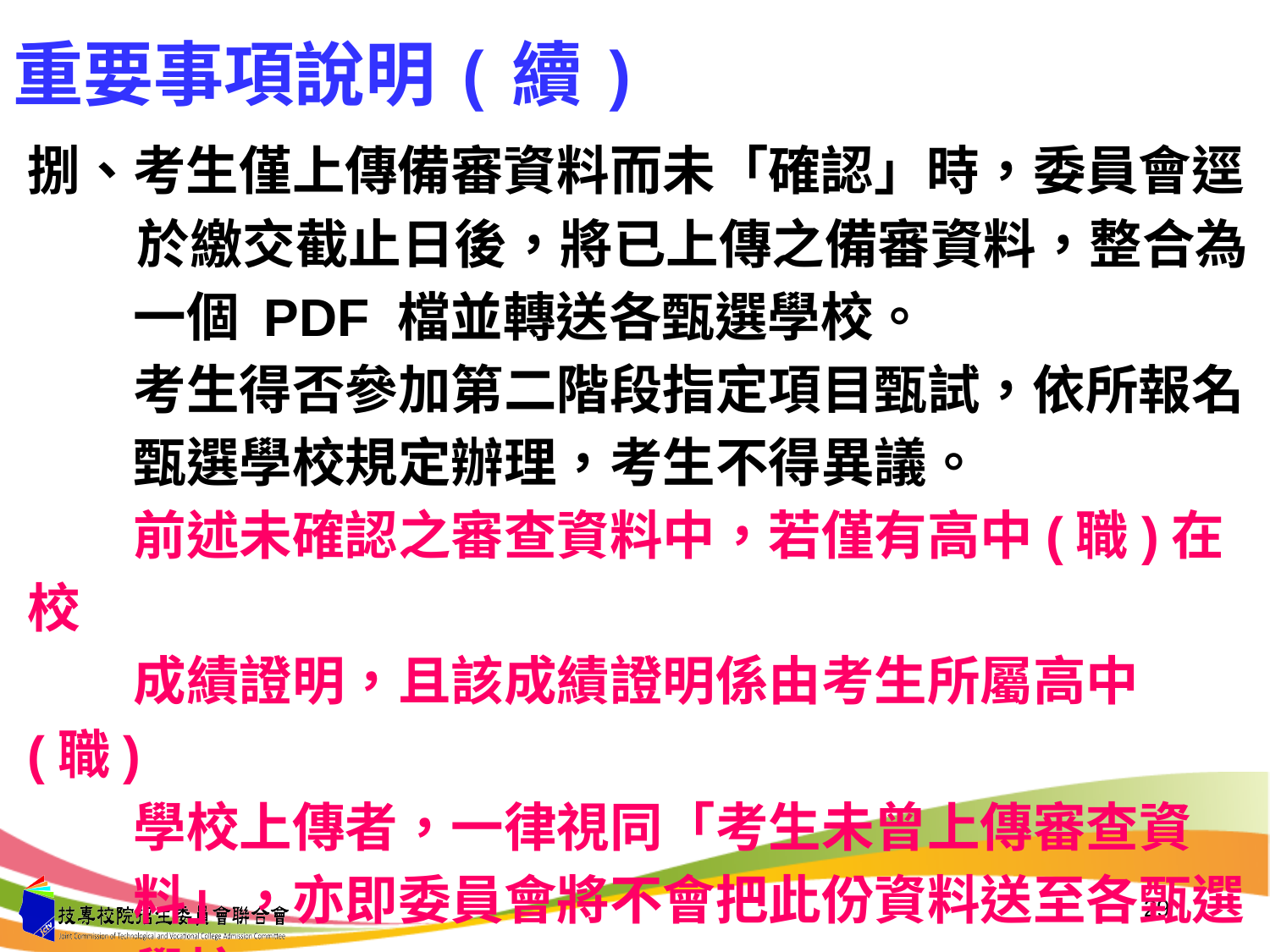

重要事項說明(續)
、考生僅上傳備審資料而未「確認」時，委員會逕
        於繳交截止日後，將已上傳之備審資料，整合為
　　一個 PDF 檔並轉送各甄選學校。
　　考生得否參加第二階段指定項目甄試，依所報名
　　甄選學校規定辦理，考生不得異議。
　　前述未確認之審查資料中，若僅有高中(職)在校
　　成績證明，且該成績證明係由考生所屬高中(職)
　　學校上傳者，一律視同「考生未曾上傳審查資
　　料」，亦即委員會將不會把此份資料送至各甄選
　　學校。

29